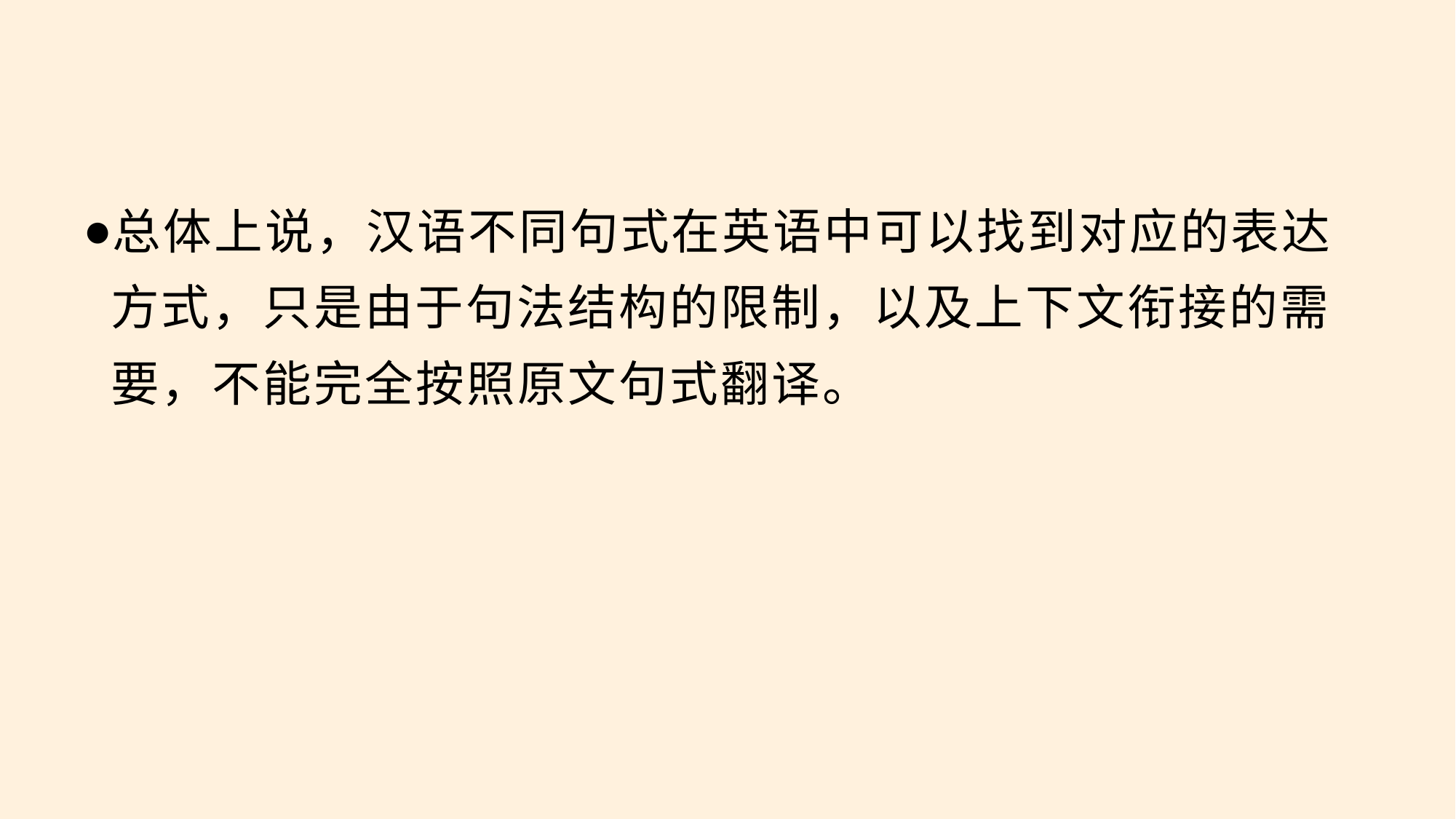

#
总体上说，汉语不同句式在英语中可以找到对应的表达方式，只是由于句法结构的限制，以及上下文衔接的需要，不能完全按照原文句式翻译。